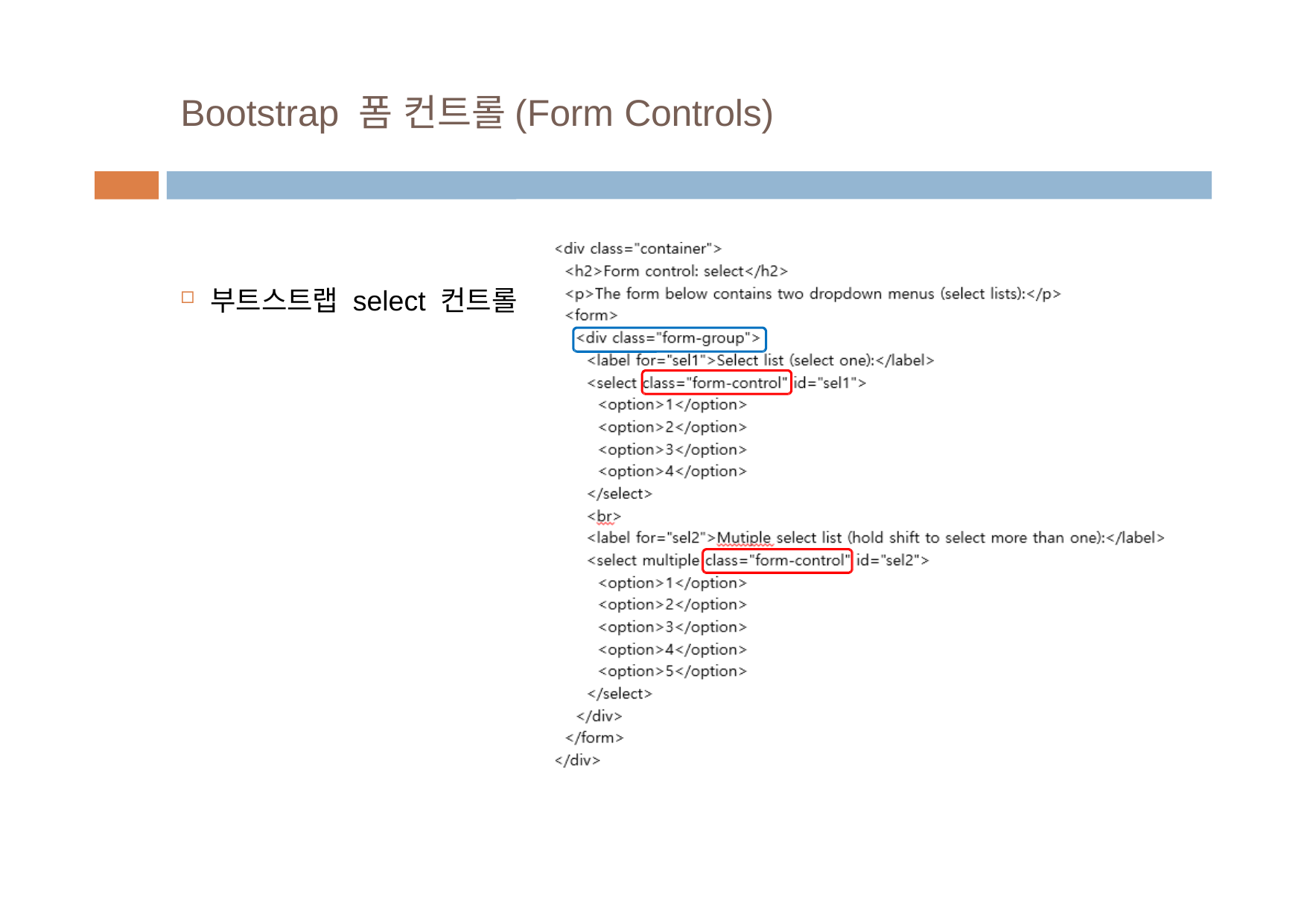

# Bootstrap 폼 컨트롤(Form Controls)

부트스트랩 select 컨트롤